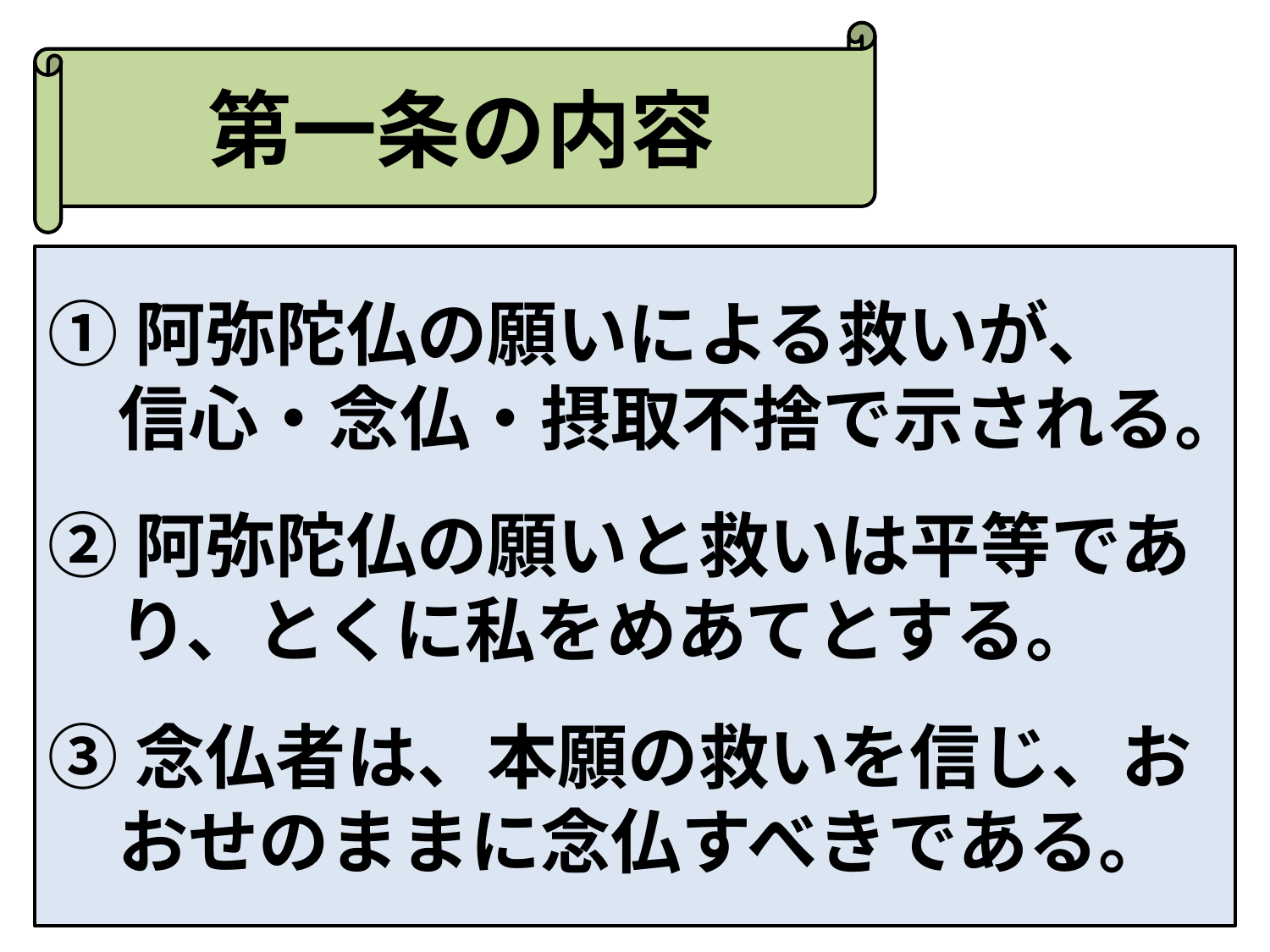

第一条の内容
①阿弥陀仏の願いによる救いが、
　信心・念仏・摂取不捨で示される。

②阿弥陀仏の願いと救いは平等であ
　り、とくに私をめあてとする。

③念仏者は、本願の救いを信じ、お
　おせのままに念仏すべきである。